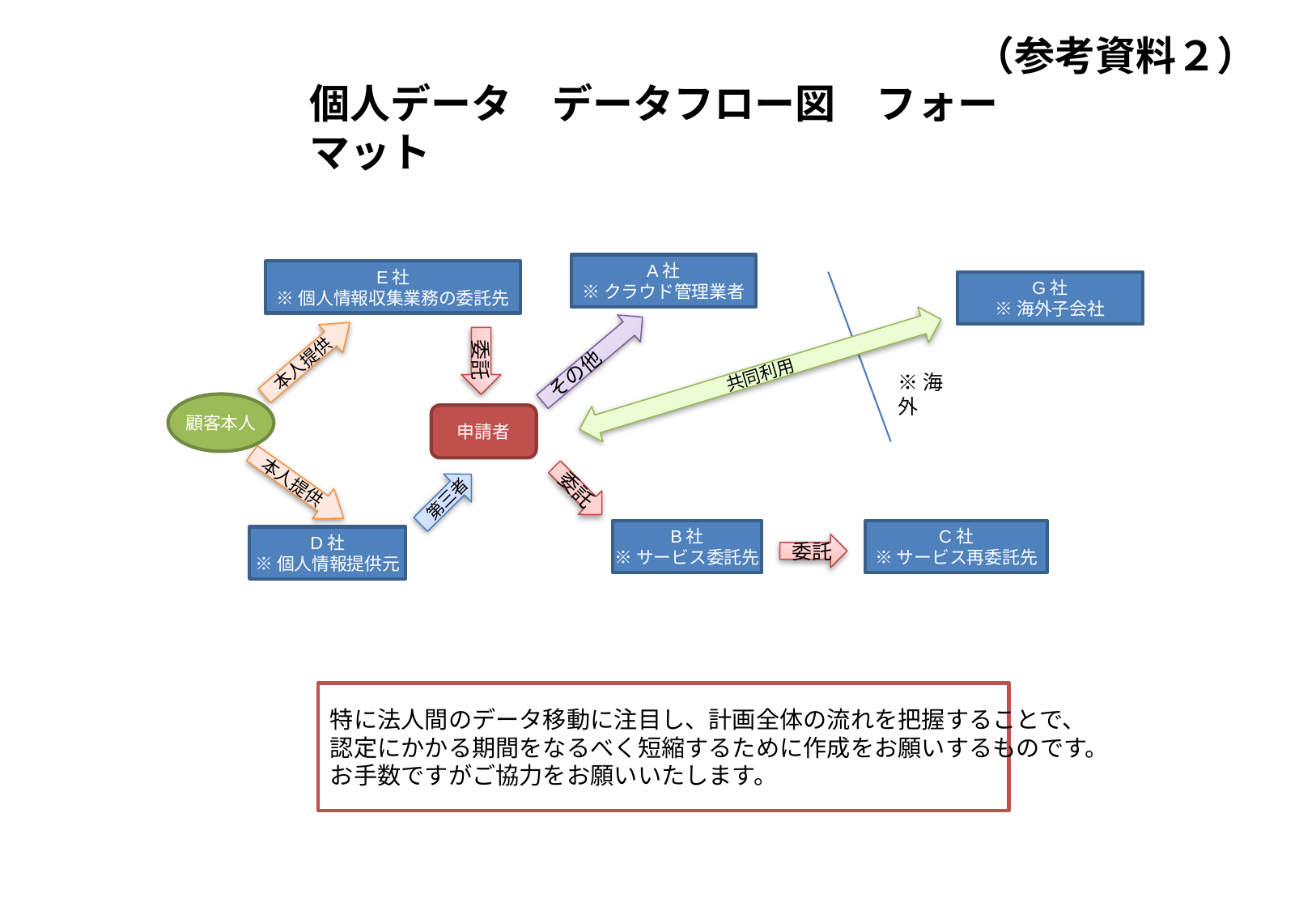

（参考資料２）
# 個人データ　データフロー図　フォーマット
A社
※クラウド管理業者
E社
※個人情報収集業務の委託先
G社
※海外子会社
本人提供
委託
その他
共同利用
※海外
顧客本人
申請者
本人提供
委託
第三者
B社
※サービス委託先
C社
※サービス再委託先
D社
※個人情報提供元
委託
特に法人間のデータ移動に注目し、計画全体の流れを把握することで、
認定にかかる期間をなるべく短縮するために作成をお願いするものです。
お手数ですがご協力をお願いいたします。